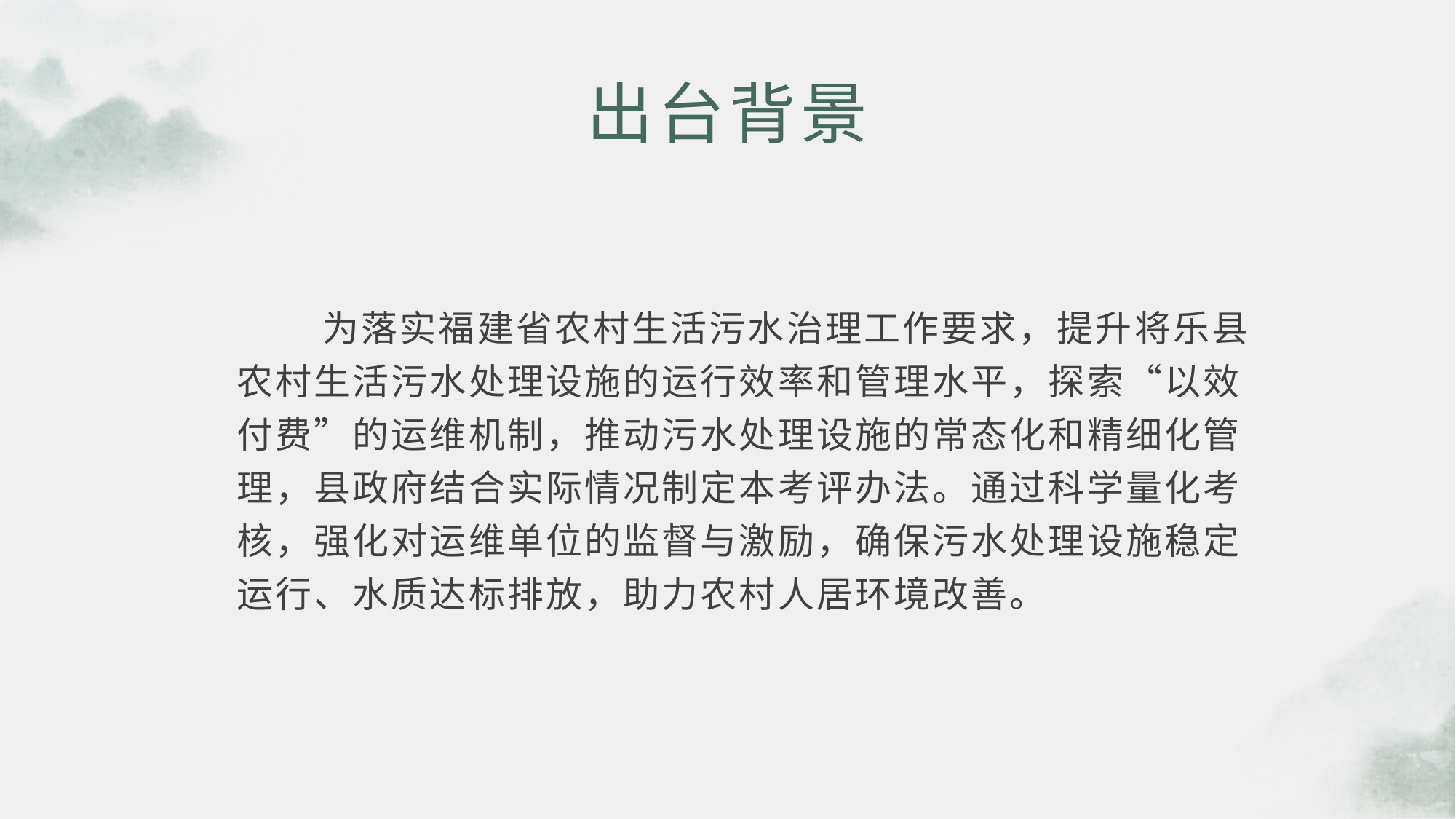

出台背景
为落实福建省农村生活污水治理工作要求，提升将乐县农村生活污水处理设施的运行效率和管理水平，探索“以效付费”的运维机制，推动污水处理设施的常态化和精细化管理，县政府结合实际情况制定本考评办法。通过科学量化考核，强化对运维单位的监督与激励，确保污水处理设施稳定运行、水质达标排放，助力农村人居环境改善。